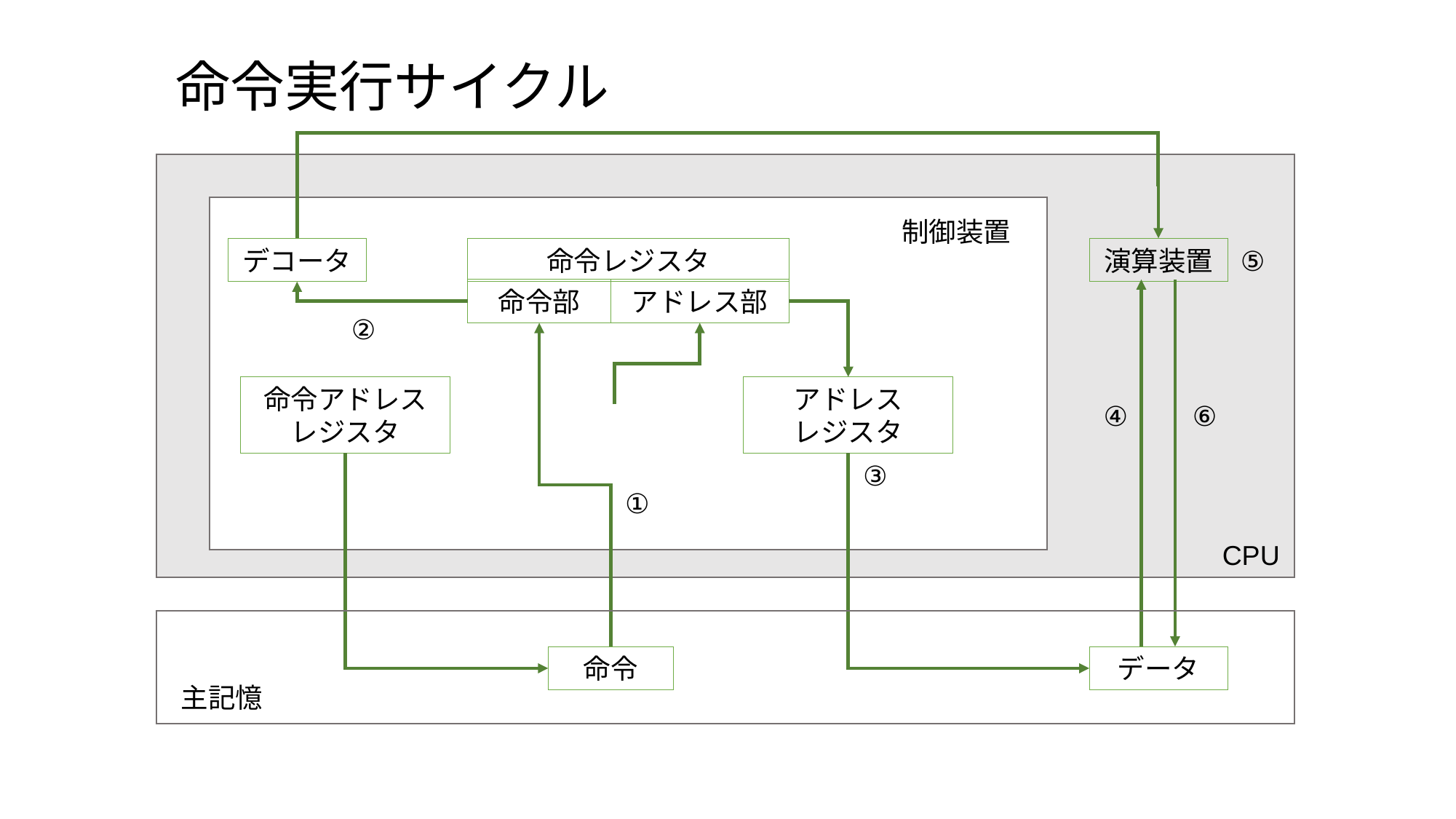

命令実行サイクル

CPU

制御装置
デコータ
命令レジスタ
命令部
アドレス部
演算装置
⑤
②
アドレス
レジスタ
命令アドレス
レジスタ
④
⑥
③
①

主記憶
命令
データ